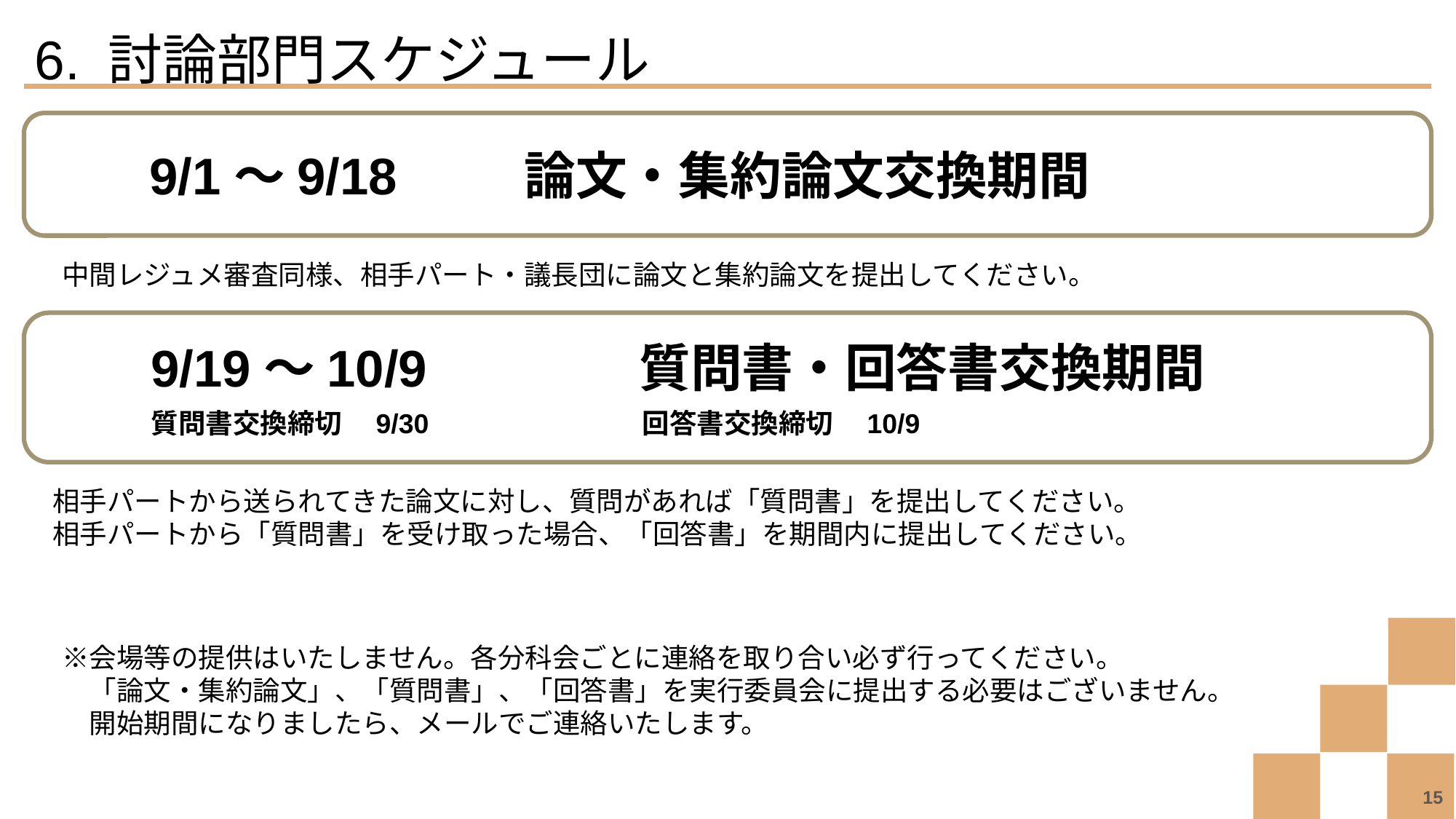

6. 討論部門スケジュール
9/1～9/18　　 論文・集約論文交換期間
　中間レジュメ審査同様、相手パート・議長団に論文と集約論文を提出してください。
9/19～10/9　	　質問書・回答書交換期間
質問書交換締切　9/30	　　　　　　回答書交換締切　10/9
　相手パートから送られてきた論文に対し、質問があれば「質問書」を提出してください。
　相手パートから「質問書」を受け取った場合、「回答書」を期間内に提出してください。

　※会場等の提供はいたしません。各分科会ごとに連絡を取り合い必ず行ってください。
　　「論文・集約論文」、「質問書」、「回答書」を実行委員会に提出する必要はございません。
　　開始期間になりましたら、メールでご連絡いたします。
15